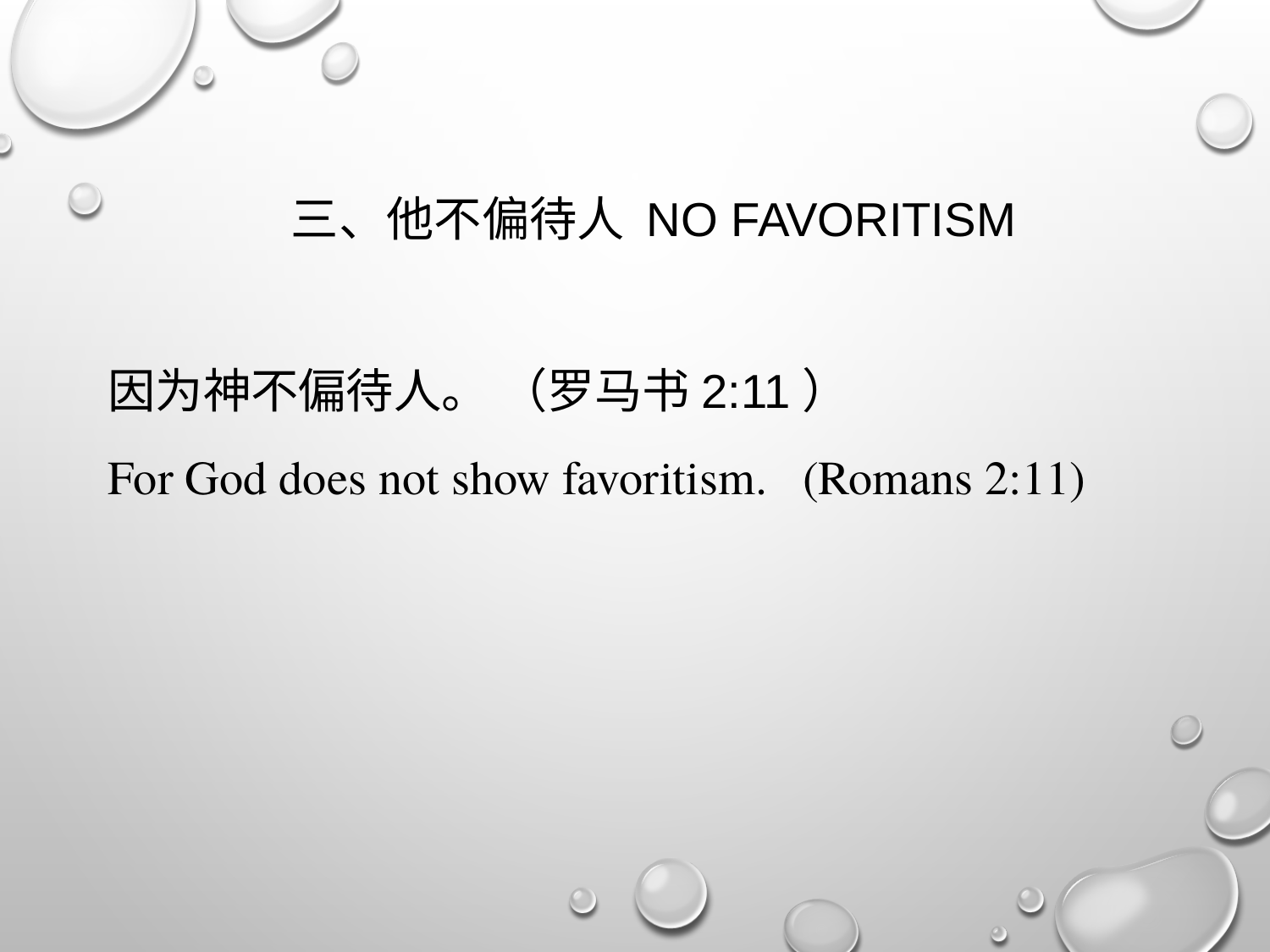

三、他不偏待人 No favoritism

因为神不偏待人。 （罗马书2:11）
For God does not show favoritism.   (Romans 2:11)